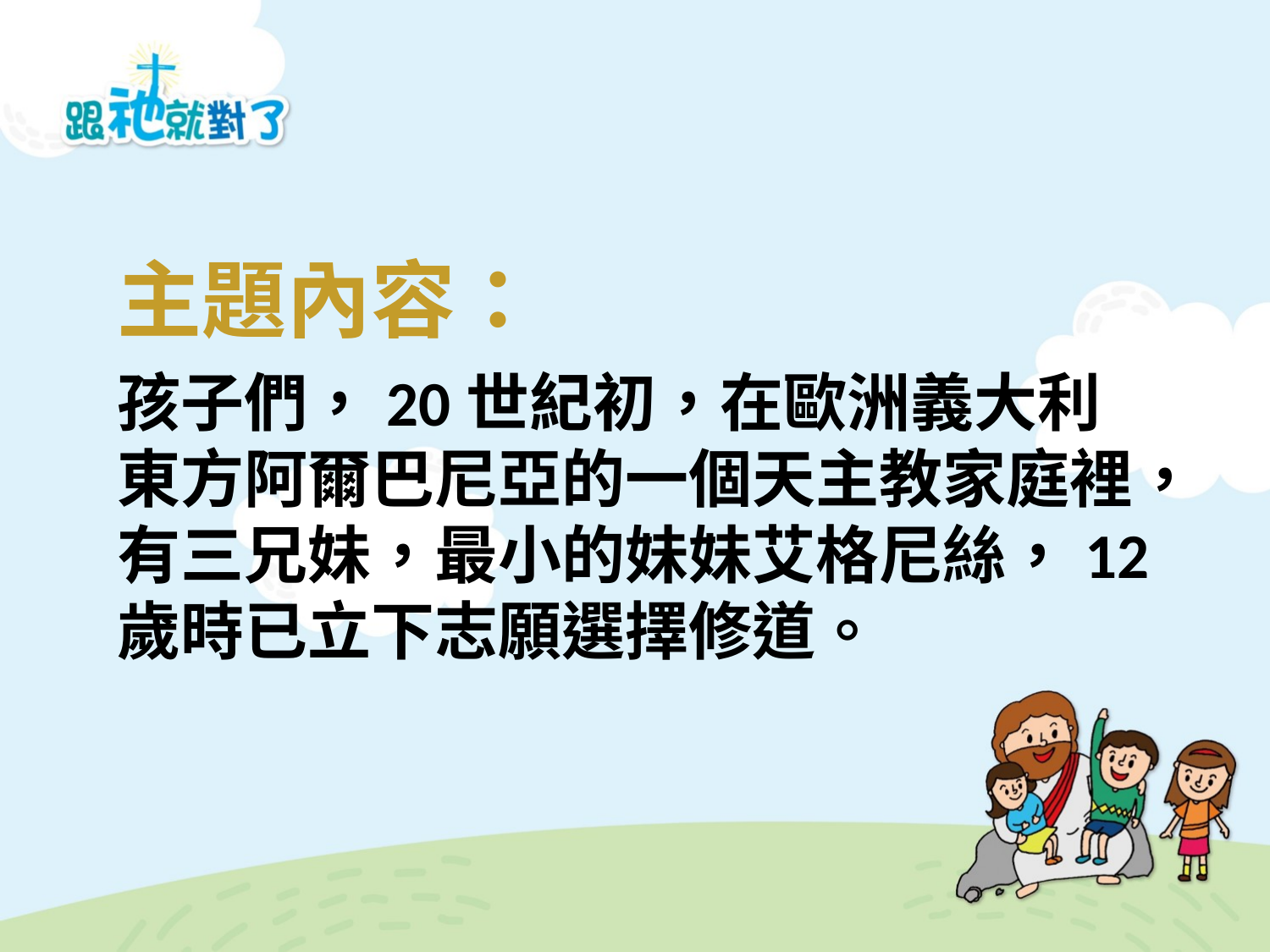

主題內容：
孩子們，20世紀初，在歐洲義大利東方阿爾巴尼亞的一個天主教家庭裡，有三兄妹，最小的妹妹艾格尼絲，12歲時已立下志願選擇修道。